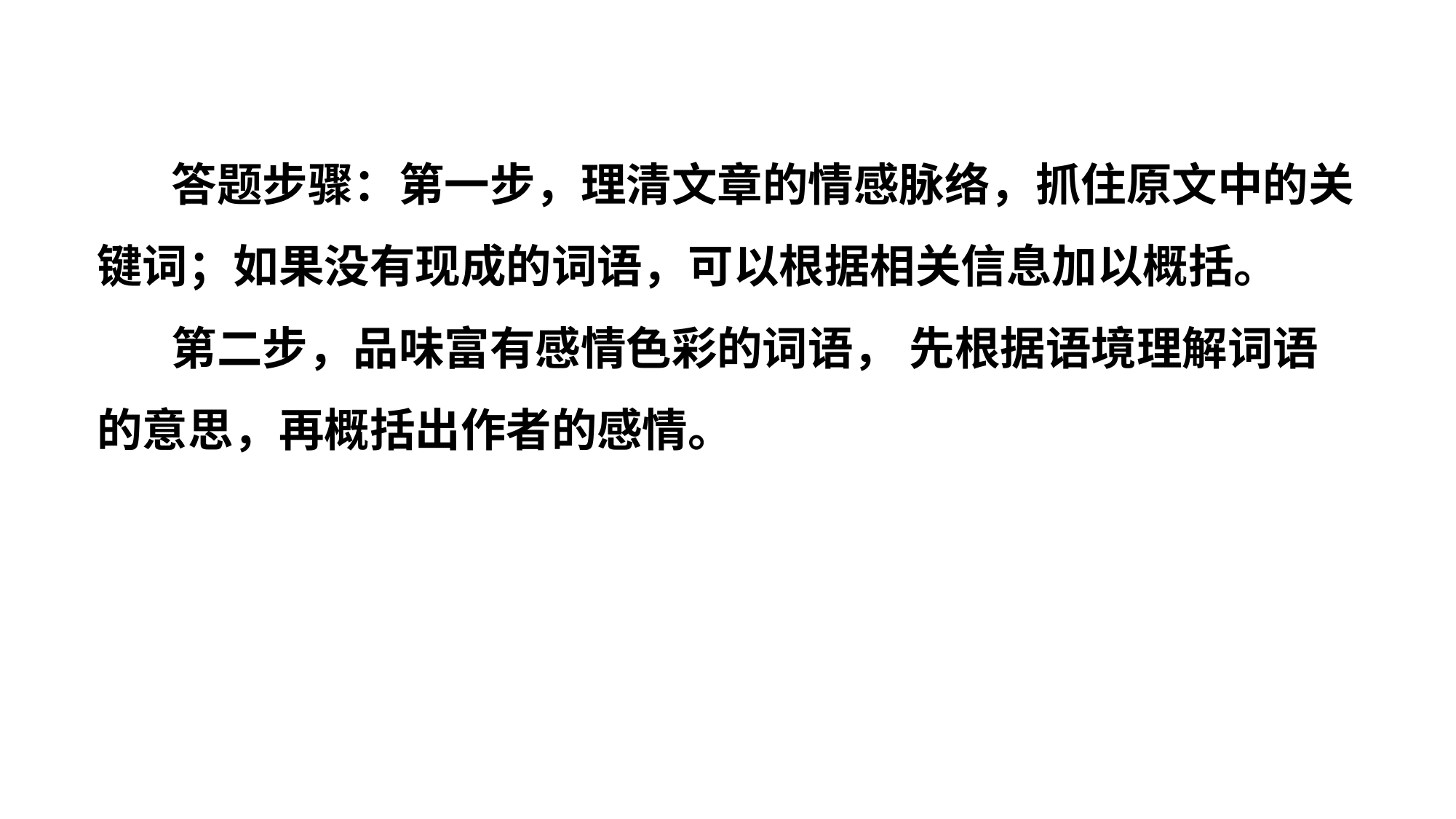

答题步骤：第一步，理清文章的情感脉络，抓住原文中的关键词；如果没有现成的词语，可以根据相关信息加以概括。
第二步，品味富有感情色彩的词语， 先根据语境理解词语的意思，再概括出作者的感情。